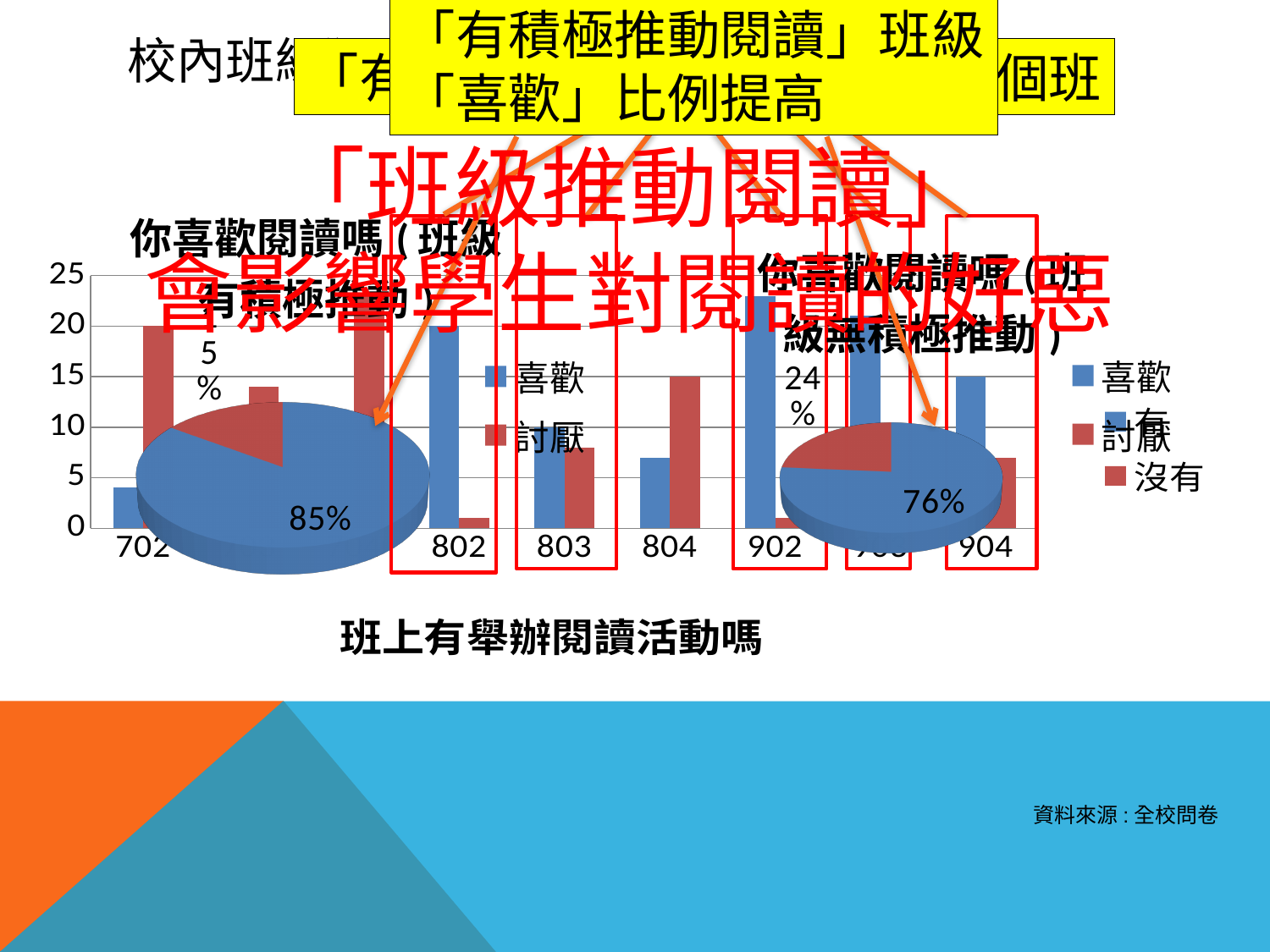

「有積極推動閱讀」班級
「喜歡」比例提高
「有積極推動閱讀」班級共5個班

# 校內班級獨自推動的閱讀活動成果
「班級推動閱讀」
會影響學生對閱讀的好惡

[unsupported chart]

[unsupported chart]

### Chart: 班上有舉辦閱讀活動嗎

| Category | 有 | 沒有 |
|---|---|---|
| 702 | 4.0 | 20.0 |
| 703 | 10.0 | 14.0 |
| 704 | 2.0 | 23.0 |
| 802 | 20.0 | 1.0 |
| 803 | 10.0 | 8.0 |
| 804 | 7.0 | 15.0 |
| 902 | 23.0 | 1.0 |
| 903 | 21.0 | 0.0 |
| 904 | 15.0 | 7.0 |
資料來源:全校問卷